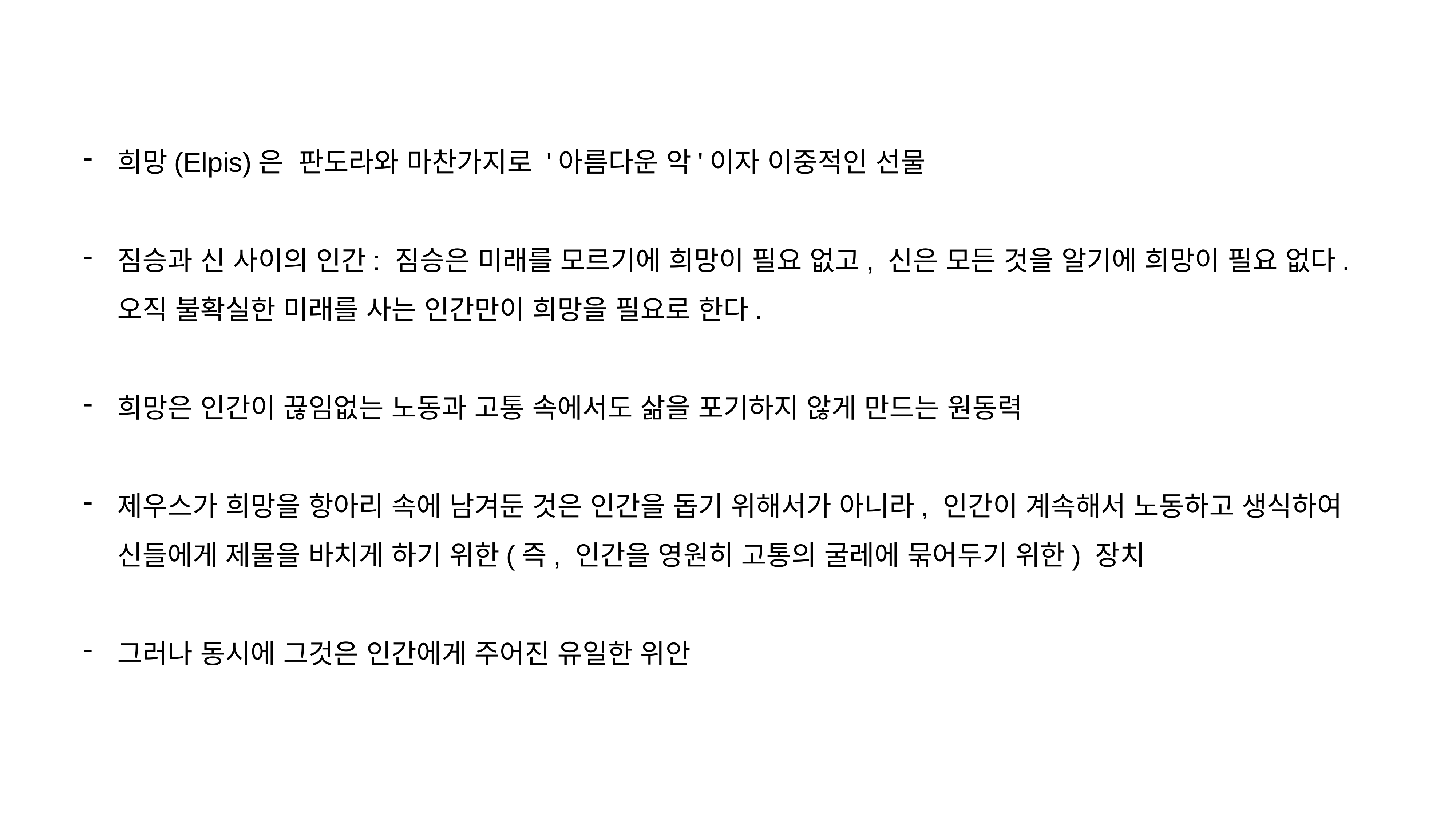

희망(Elpis)은  판도라와 마찬가지로 '아름다운 악'이자 이중적인 선물

짐승과 신 사이의 인간: 짐승은 미래를 모르기에 희망이 필요 없고, 신은 모든 것을 알기에 희망이 필요 없다. 오직 불확실한 미래를 사는 인간만이 희망을 필요로 한다.

희망은 인간이 끊임없는 노동과 고통 속에서도 삶을 포기하지 않게 만드는 원동력

제우스가 희망을 항아리 속에 남겨둔 것은 인간을 돕기 위해서가 아니라, 인간이 계속해서 노동하고 생식하여 신들에게 제물을 바치게 하기 위한(즉, 인간을 영원히 고통의 굴레에 묶어두기 위한) 장치

그러나 동시에 그것은 인간에게 주어진 유일한 위안